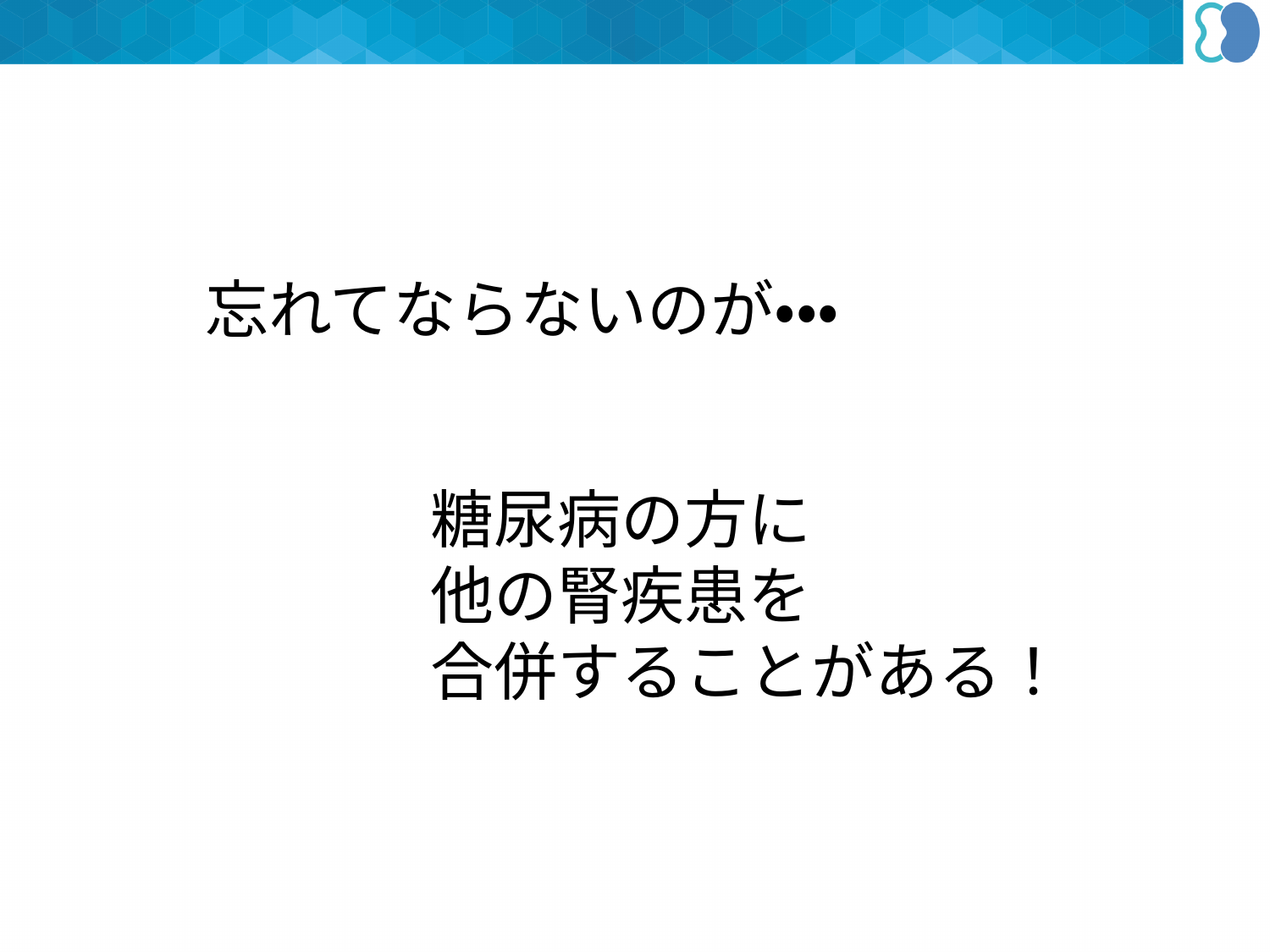

忘れてならないのが・・・
糖尿病の方に
他の腎疾患を
合併することがある！